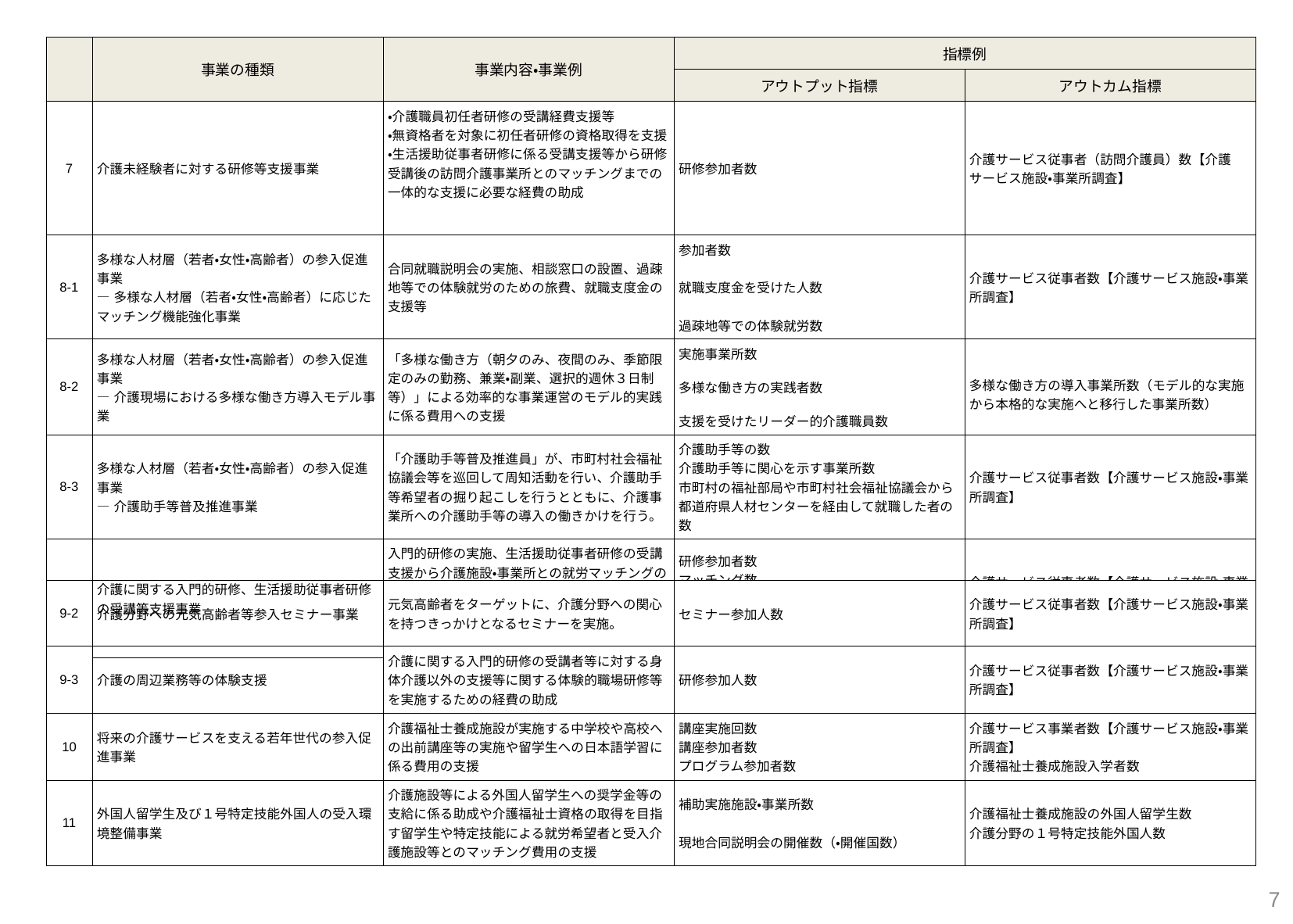

|  | 事業の種類 | 事業内容・事業例 | 指標例 |  |
| --- | --- | --- | --- | --- |
|  |  |  | アウトプット指標 | アウトカム指標 |
| 7 | 介護未経験者に対する研修等支援事業 | ・介護職員初任者研修の受講経費支援等 ・無資格者を対象に初任者研修の資格取得を支援 ・生活援助従事者研修に係る受講支援等から研修受講後の訪問介護事業所とのマッチングまでの一体的な支援に必要な経費の助成 | 研修参加者数 | 介護サービス従事者（訪問介護員）数【介護サービス施設・事業所調査】 |
| 8-1 | 多様な人材層（若者・女性・高齢者）の参入促進事業 ―多様な人材層（若者・女性・高齢者）に応じたマッチング機能強化事業 | 合同就職説明会の実施、相談窓口の設置、過疎地等での体験就労のための旅費、就職支度金の支援等 | 参加者数 就職支度金を受けた人数 過疎地等での体験就労数 | 介護サービス従事者数【介護サービス施設・事業所調査】 |
| 8-2 | 多様な人材層（若者・女性・高齢者）の参入促進事業 ―介護現場における多様な働き方導入モデル事業 | 「多様な働き方（朝夕のみ、夜間のみ、季節限定のみの勤務、兼業・副業、選択的週休３日制等）」による効率的な事業運営のモデル的実践に係る費用への支援 | 実施事業所数 多様な働き方の実践者数 支援を受けたリーダー的介護職員数 | 多様な働き方の導入事業所数（モデル的な実施から本格的な実施へと移行した事業所数） |
| 8-3 | 多様な人材層（若者・女性・高齢者）の参入促進事業 ―介護助手等普及推進事業 | 「介護助手等普及推進員」が、市町村社会福祉協議会等を巡回して周知活動を行い、介護助手等希望者の掘り起こしを行うとともに、介護事業所への介護助手等の導入の働きかけを行う。 | 介護助手等の数 介護助手等に関心を示す事業所数 市町村の福祉部局や市町村社会福祉協議会から都道府県人材センターを経由して就職した者の数 | 介護サービス従事者数【介護サービス施設・事業所調査】 |
| 9-1 | 介護に関する入門的研修、生活援助従事者研修の受講等支援事業 | 入門的研修の実施、生活援助従事者研修の受講支援から介護施設・事業所との就労マッチングの一体的実施及び介護の周辺業務等の体験を支援 ボランティアセンター、シルバー人材センター、福祉人材センター等の連携する協議会等の設置 | 研修参加者数 マッチング数 セミナー参加者数 職場体験参加者数 協議会設置の有無 | 介護サービス従事者数【介護サービス施設・事業所調査】 |
| 9-2 | 介護分野への元気高齢者等参入セミナー事業 | 元気高齢者をターゲットに、介護分野への関心を持つきっかけとなるセミナーを実施。 | セミナー参加人数 | 介護サービス従事者数【介護サービス施設・事業所調査】 |
| --- | --- | --- | --- | --- |
| 9-3 | 介護の周辺業務等の体験支援 | 介護に関する入門的研修の受講者等に対する身体介護以外の支援等に関する体験的職場研修等を実施するための経費の助成 | 研修参加人数 | 介護サービス従事者数【介護サービス施設・事業所調査】 |
| 10 | 将来の介護サービスを支える若年世代の参入促進事業 | 介護福祉士養成施設が実施する中学校や高校への出前講座等の実施や留学生への日本語学習に係る費用の支援 | 講座実施回数 講座参加者数 プログラム参加者数 | 介護サービス事業者数【介護サービス施設・事業所調査】 介護福祉士養成施設入学者数 |
| 11 | 外国人留学生及び１号特定技能外国人の受入環境整備事業 | 介護施設等による外国人留学生への奨学金等の支給に係る助成や介護福祉士資格の取得を目指す留学生や特定技能による就労希望者と受入介護施設等とのマッチング費用の支援 | 補助実施施設・事業所数 現地合同説明会の開催数（・開催国数） | 介護福祉士養成施設の外国人留学生数 介護分野の１号特定技能外国人数 |
7